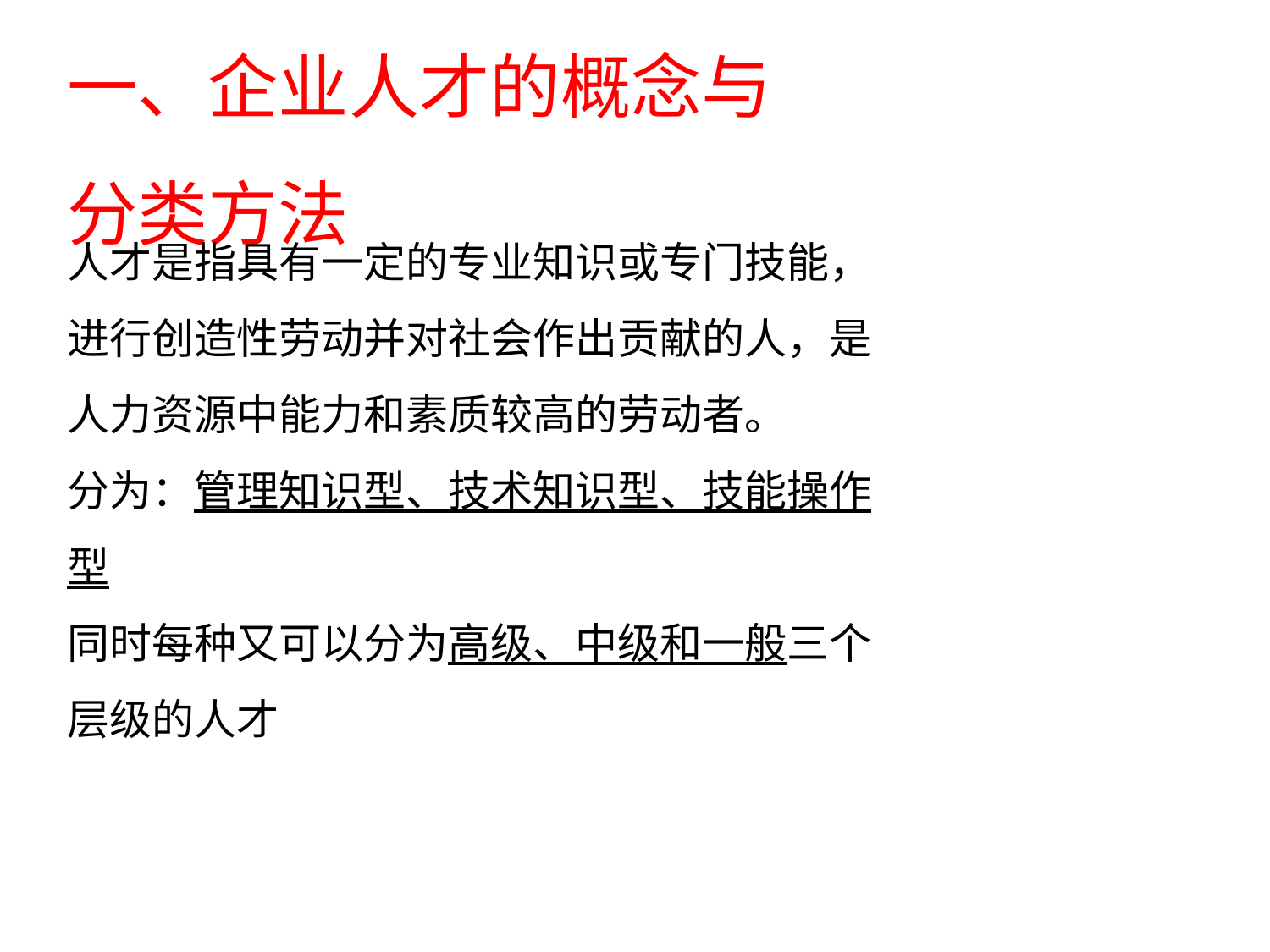

# 一、企业人才的概念与分类方法
人才是指具有一定的专业知识或专门技能，进行创造性劳动并对社会作出贡献的人，是人力资源中能力和素质较高的劳动者。
分为：管理知识型、技术知识型、技能操作型
同时每种又可以分为高级、中级和一般三个层级的人才